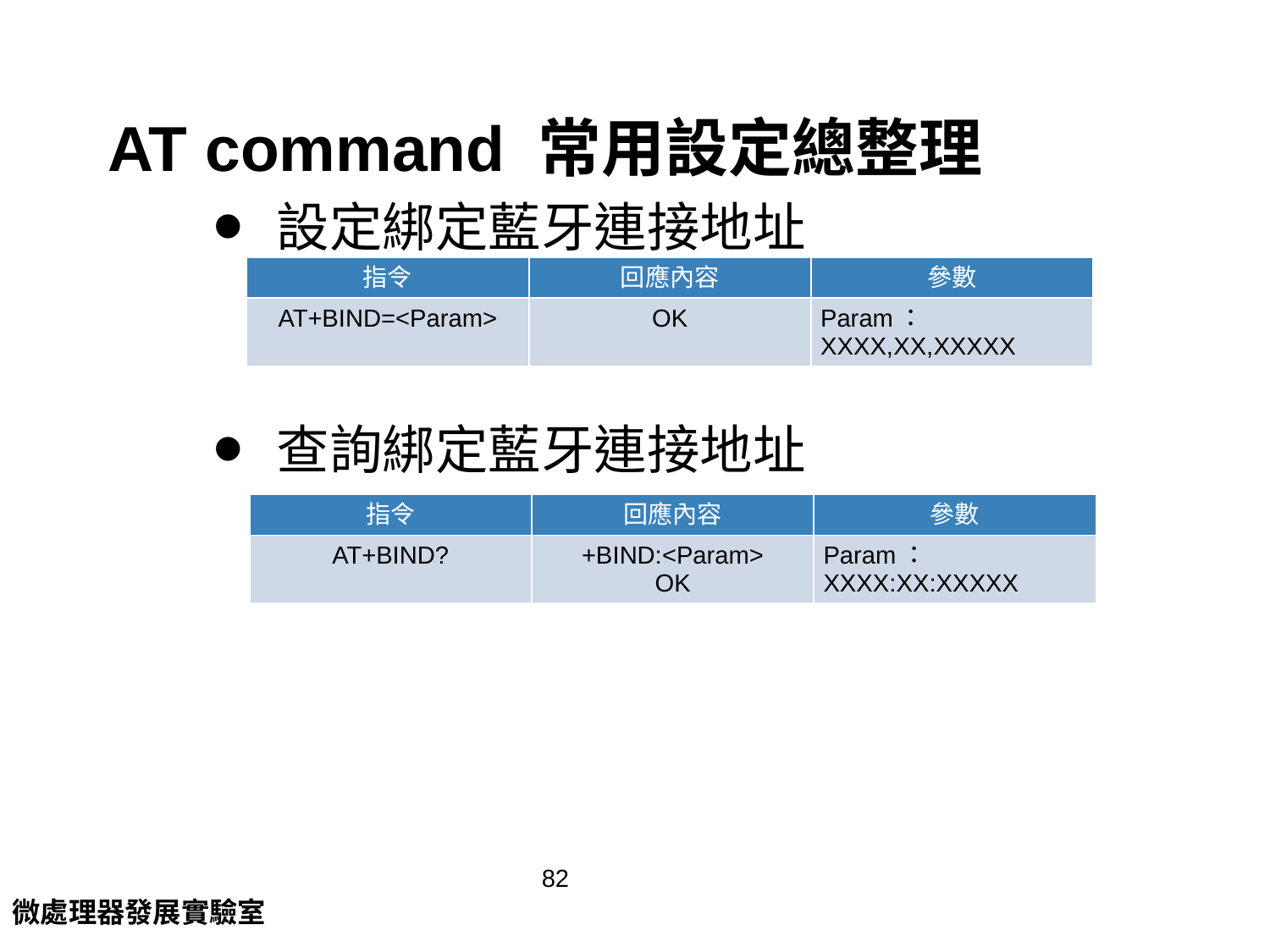

# AT command 常用設定總整理
設定綁定藍牙連接地址

查詢綁定藍牙連接地址

| 指令 | 回應內容 | 參數 |
| --- | --- | --- |
| AT+BIND=<Param> | OK | Param： XXXX,XX,XXXXX |
| 指令 | 回應內容 | 參數 |
| --- | --- | --- |
| AT+BIND? | +BIND:<Param> OK | Param： XXXX:XX:XXXXX |
82
微處理器發展實驗室